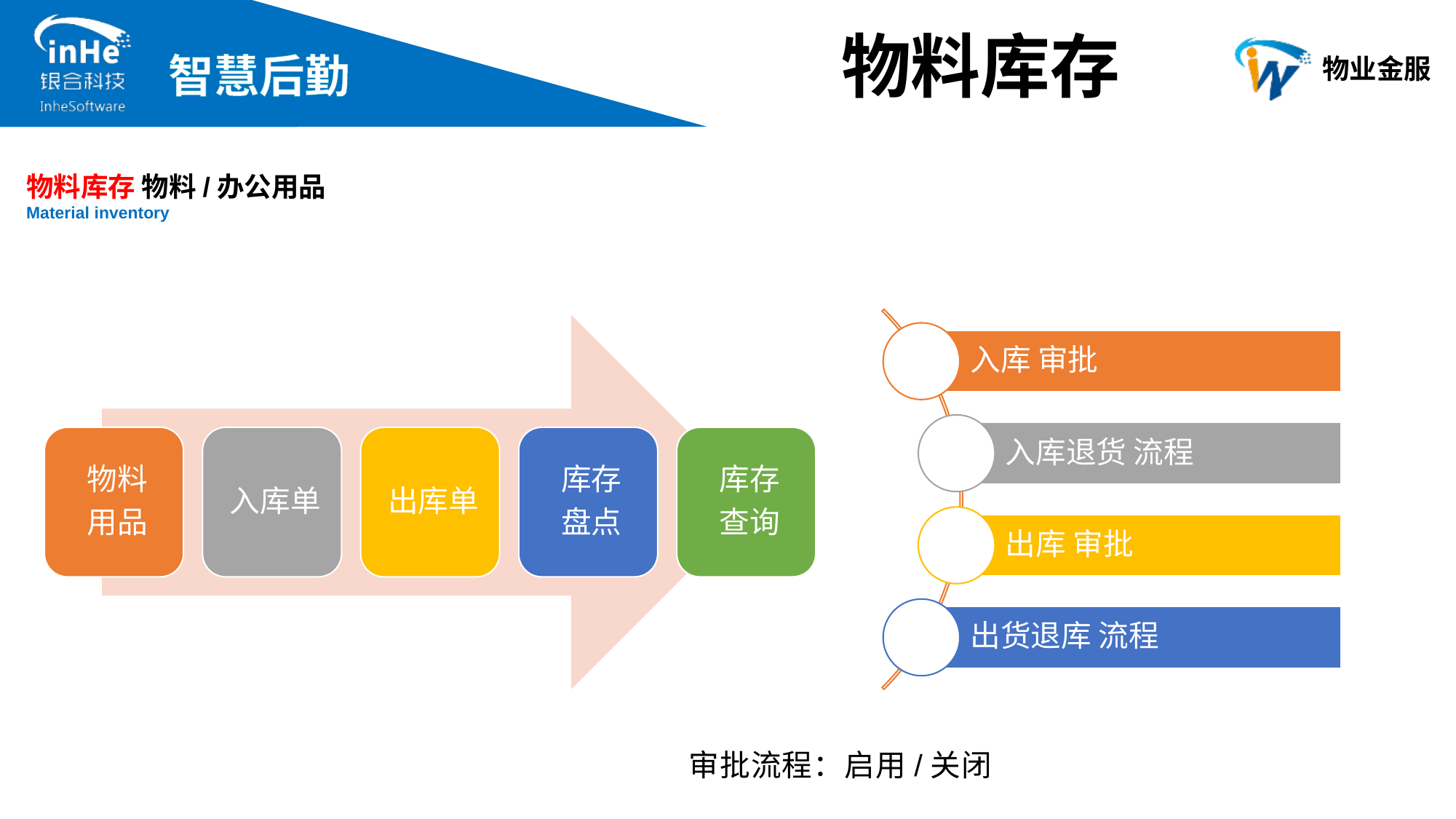

物料库存
物料库存 物料/办公用品
Material inventory
入库 审批
入库退货 流程
出库 审批
出货退库 流程
物料
用品
入库单
出库单
库存
盘点
库存
查询
审批流程：启用/关闭